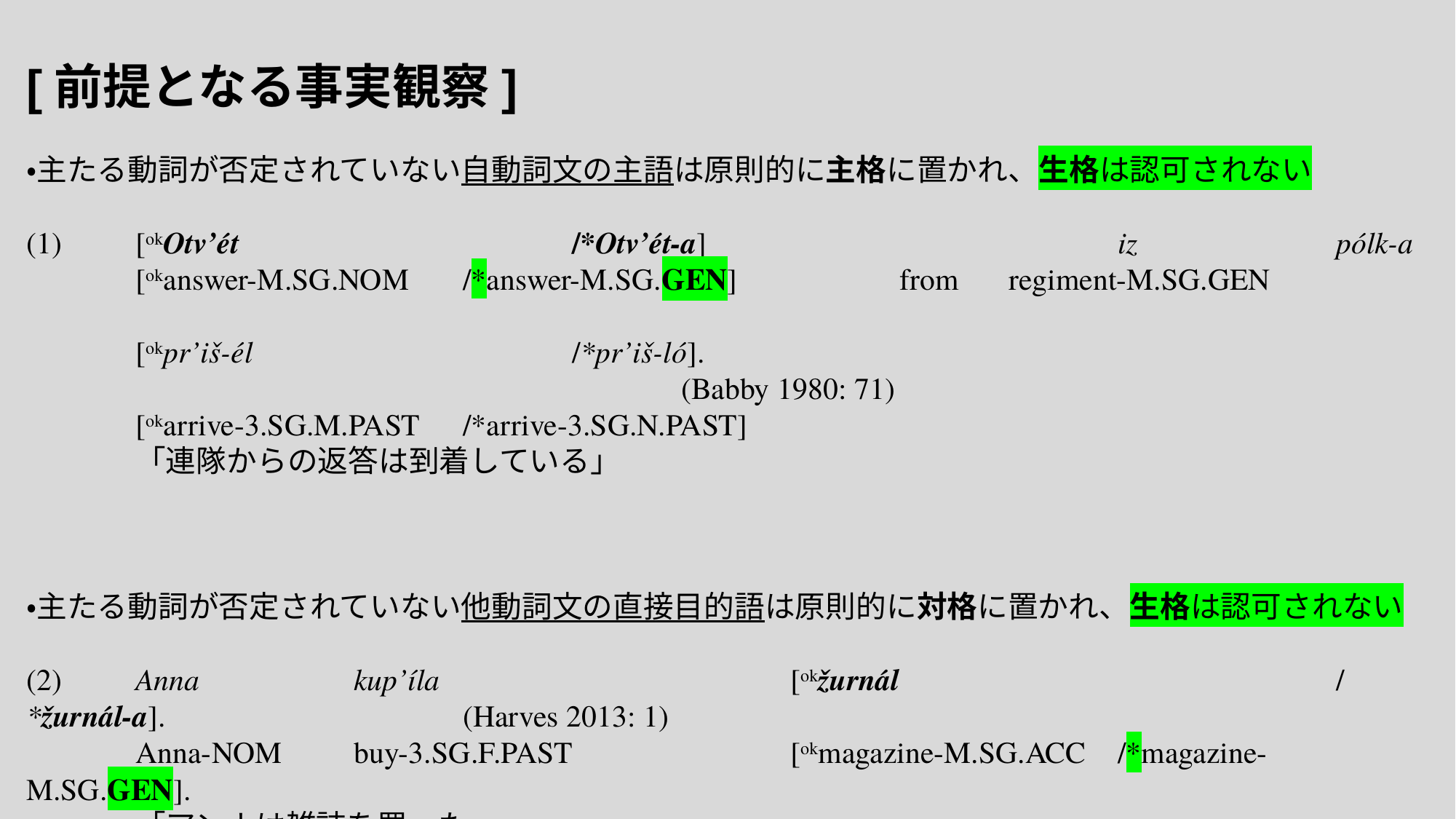

[前提となる事実観察]

・主たる動詞が否定されていない自動詞文の主語は原則的に主格に置かれ、生格は認可されない

(1)	[okOtv’ét				/*Otv’ét-a]				iz		pólk-a
	[okanswer-m.sg.nom	/*answer-m.sg.gen]		from	regiment-m.sg.gen

	[okpr’iš-él			/*pr’iš-ló].												(Babby 1980: 71)
	[okarrive-3.sg.m.past	/*arrive-3.sg.n.past]
	「連隊からの返答は到着している」

・主たる動詞が否定されていない他動詞文の直接目的語は原則的に対格に置かれ、生格は認可されない

(2)	Anna		kup’íla				[okžurnál				/*žurnál-a].			(Harves 2013: 1)
	Anna-nom	buy-3.sg.f.past		[okmagazine-m.sg.acc	/*magazine-m.sg.gen].
	「アンナは雑誌を買った」